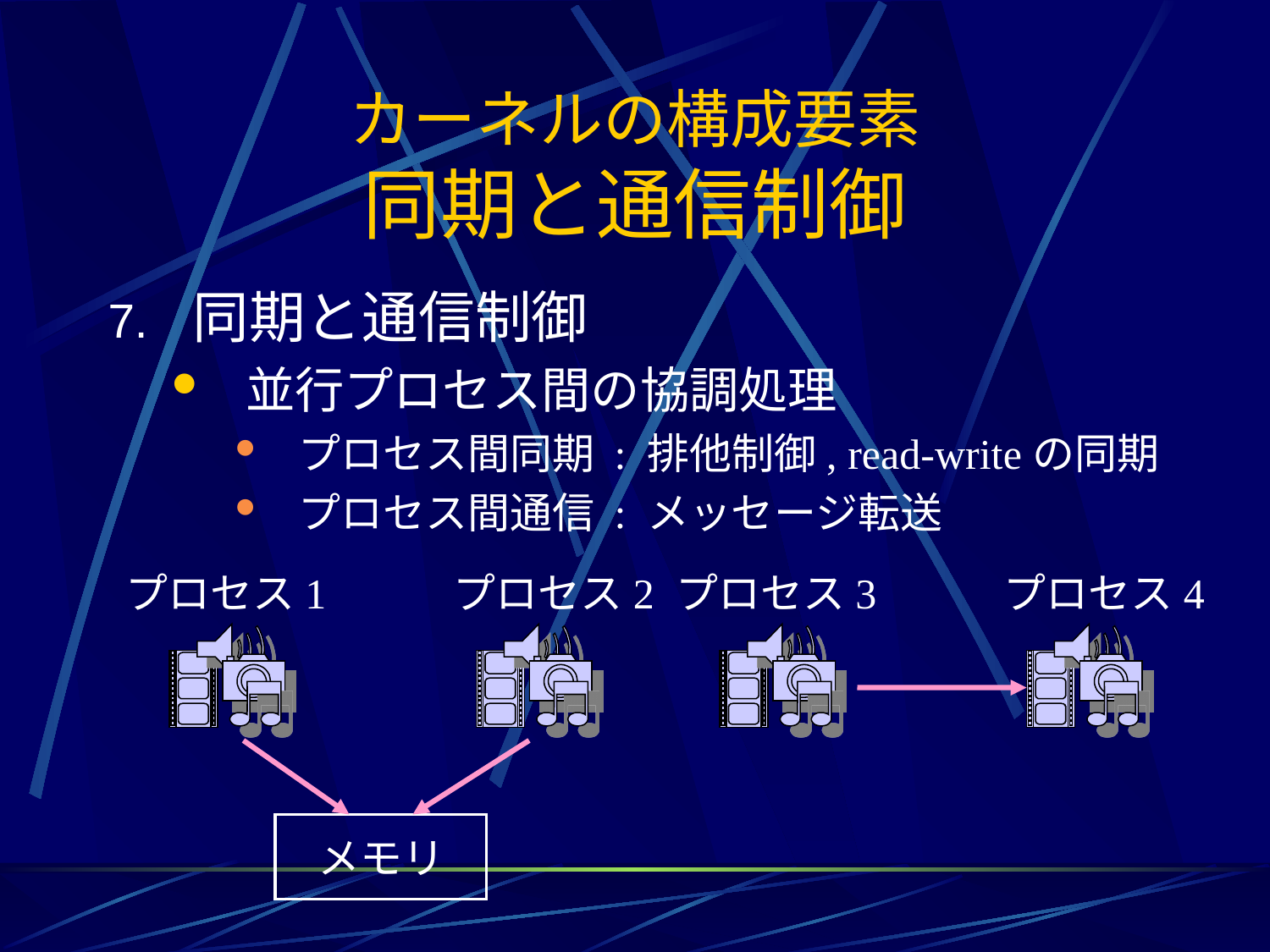

# カーネルの構成要素 同期と通信制御
同期と通信制御
並行プロセス間の協調処理
プロセス間同期 : 排他制御, read-writeの同期
プロセス間通信 : メッセージ転送
プロセス1
プロセス2
プロセス3
プロセス4

メモリ